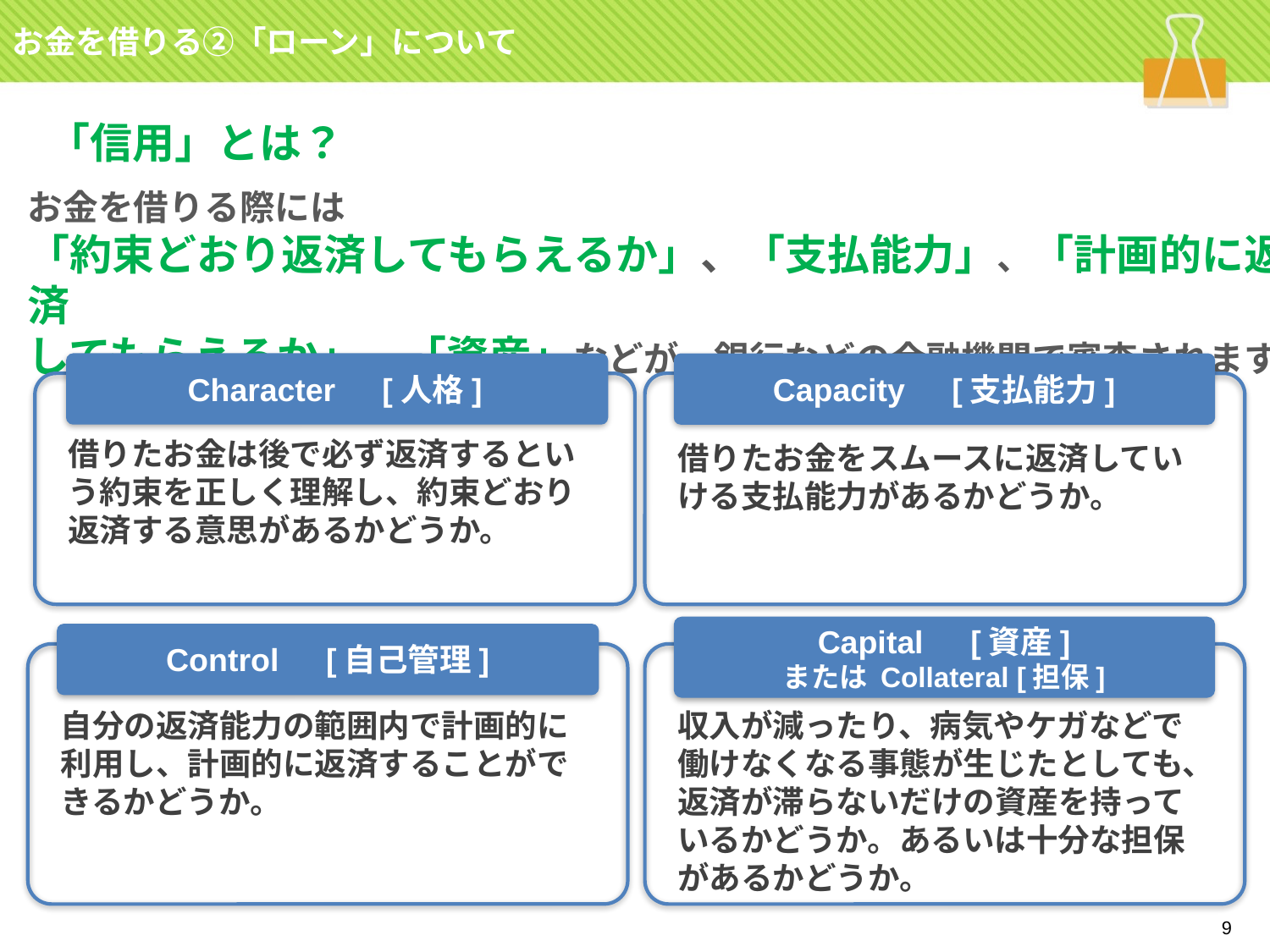

お金を借りる②「ローン」について
「信用」とは？
お金を借りる際には
「約束どおり返済してもらえるか」、「支払能力」、「計画的に返済
してもらえるか」、「資産」などが、銀行などの金融機関で審査されます。

Character　[人格]
Capacity　[支払能力]

借りたお金は後で必ず返済するという約束を正しく理解し、約束どおり返済する意思があるかどうか。
借りたお金をスムースに返済していける支払能力があるかどうか。
Capital　[資産]
または Collateral [担保]

Control　[自己管理]

自分の返済能力の範囲内で計画的に利用し、計画的に返済することができるかどうか。
収入が減ったり、病気やケガなどで働けなくなる事態が生じたとしても、返済が滞らないだけの資産を持っているかどうか。あるいは十分な担保があるかどうか。
9